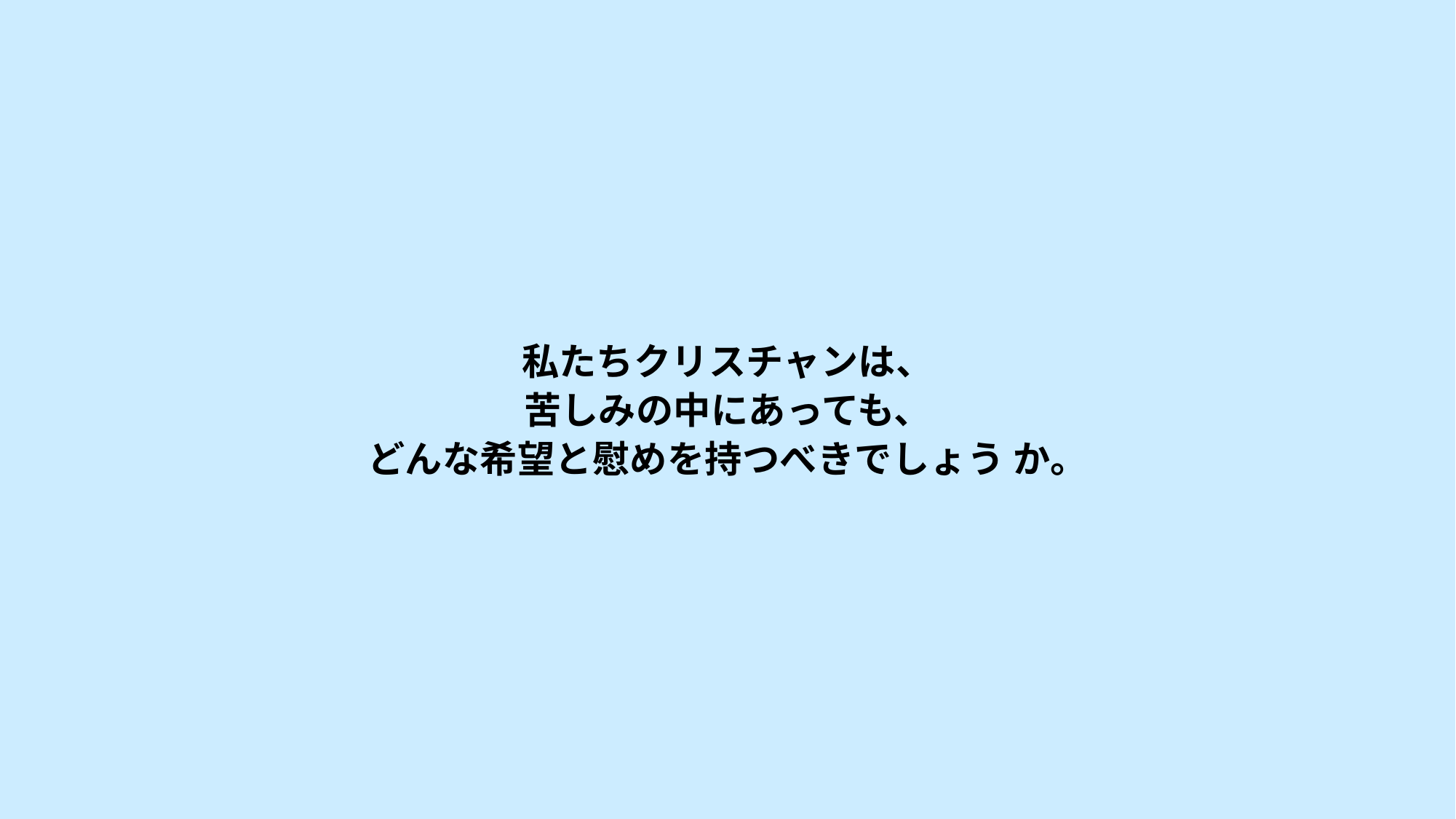

# 私たちクリスチャンは、 苦しみの中にあっても、 どんな希望と慰めを持つべきでしょう か。